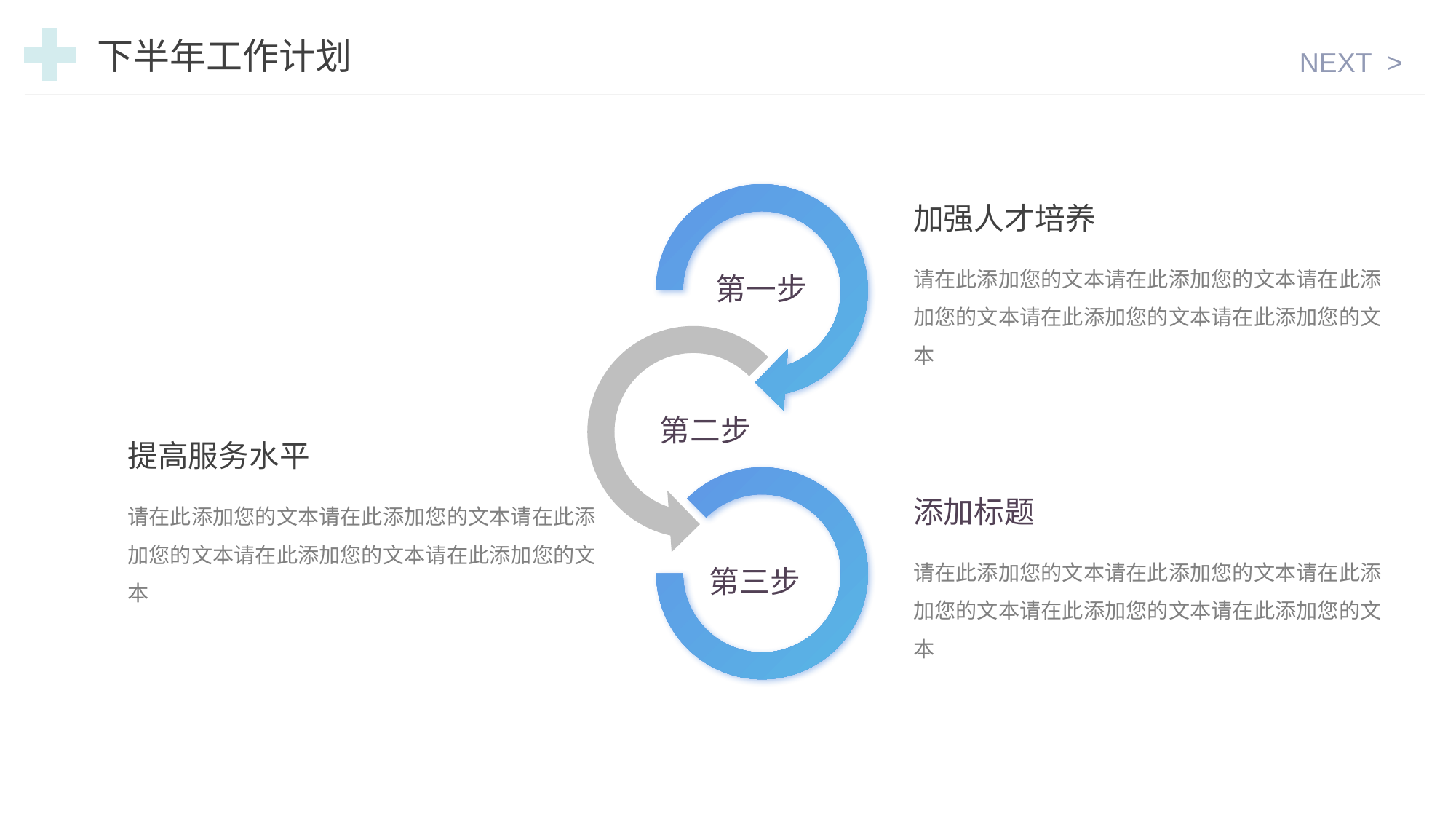

NEXT  >

下半年工作计划

加强人才培养
请在此添加您的文本请在此添加您的文本请在此添加您的文本请在此添加您的文本请在此添加您的文本
第一步

第二步
提高服务水平

请在此添加您的文本请在此添加您的文本请在此添加您的文本请在此添加您的文本请在此添加您的文本
添加标题
请在此添加您的文本请在此添加您的文本请在此添加您的文本请在此添加您的文本请在此添加您的文本
第三步